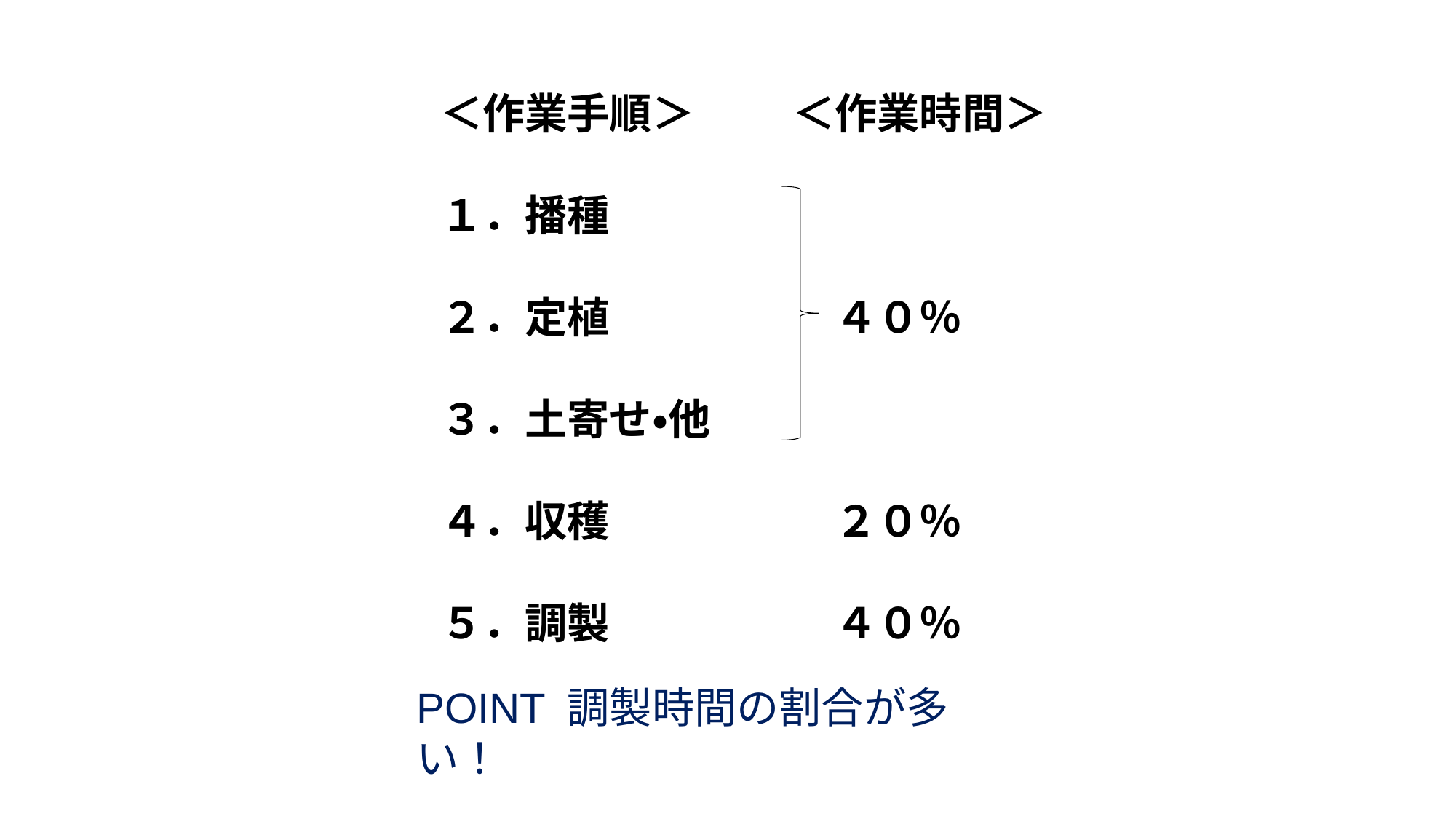

＜作業手順＞

１．播種

２．定植

３．土寄せ・他

４．収穫

５．調製
＜作業時間＞

　４０％

　２０％

　４０％

POINT 調製時間の割合が多い！